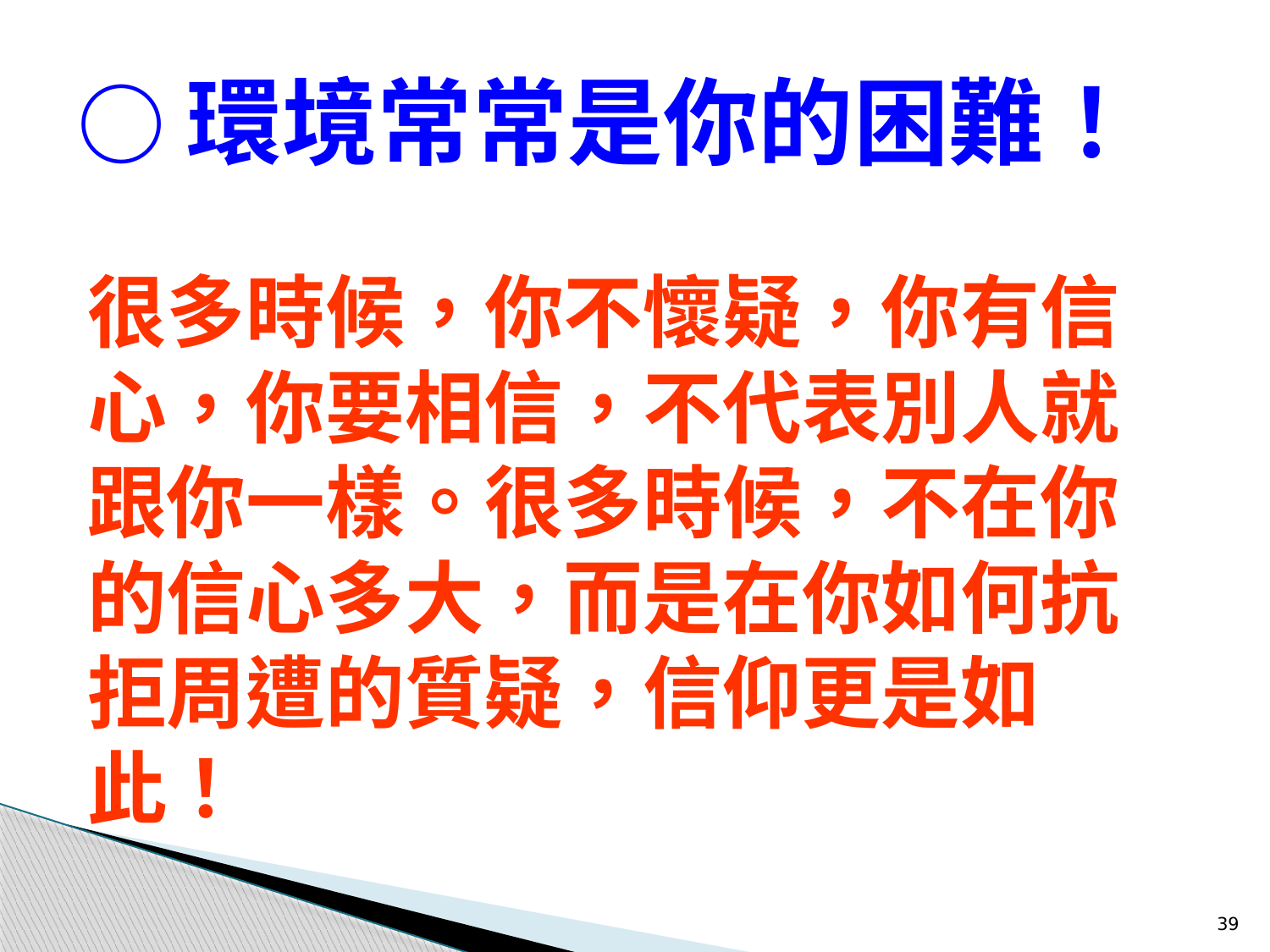

○環境常常是你的困難！
很多時候，你不懷疑，你有信心，你要相信，不代表別人就跟你一樣。很多時候，不在你的信心多大，而是在你如何抗拒周遭的質疑，信仰更是如此！
39